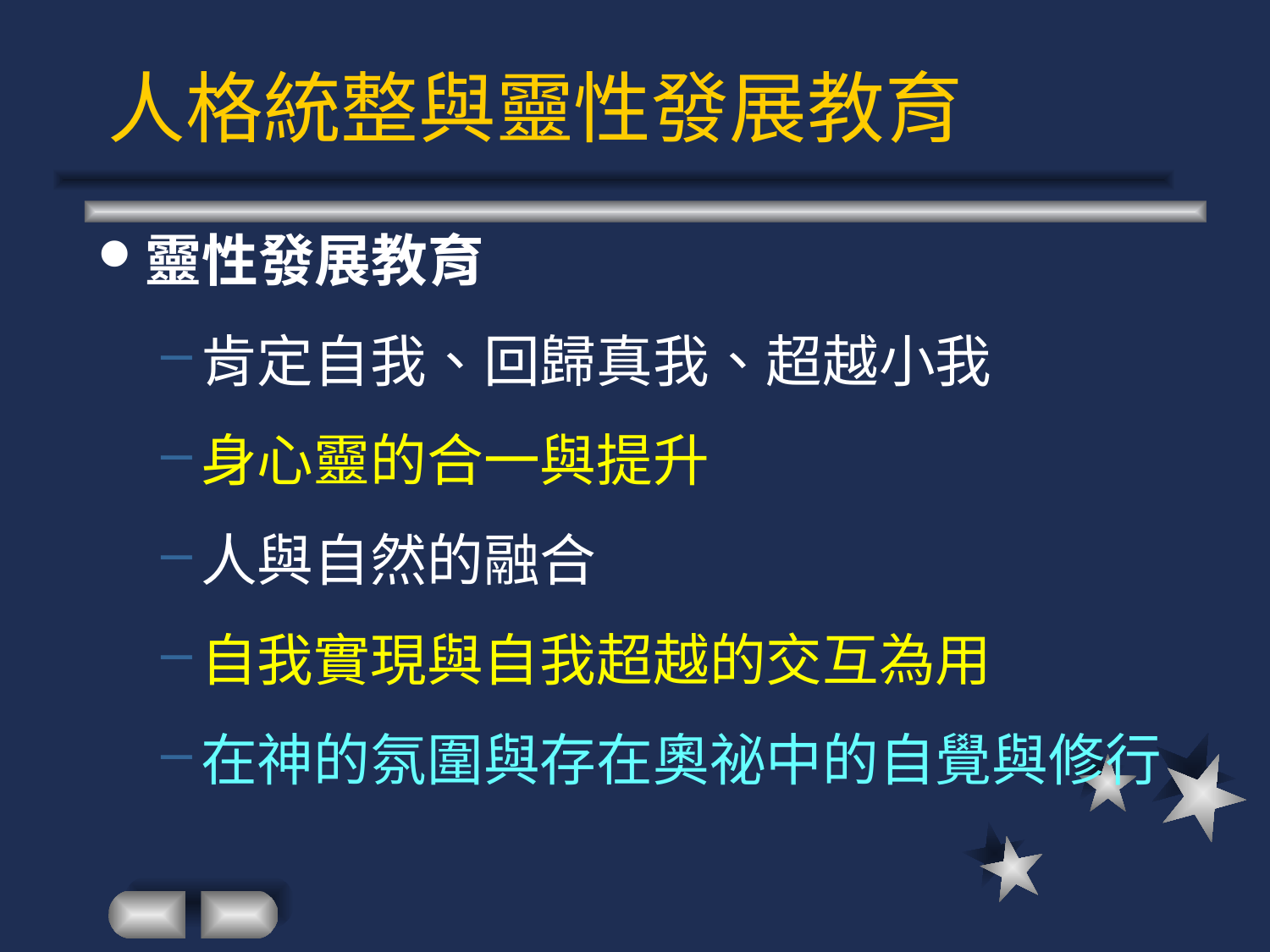

# 人格統整與靈性發展教育
靈性發展教育
肯定自我、回歸真我、超越小我
身心靈的合一與提升
人與自然的融合
自我實現與自我超越的交互為用
在神的氛圍與存在奧祕中的自覺與修行